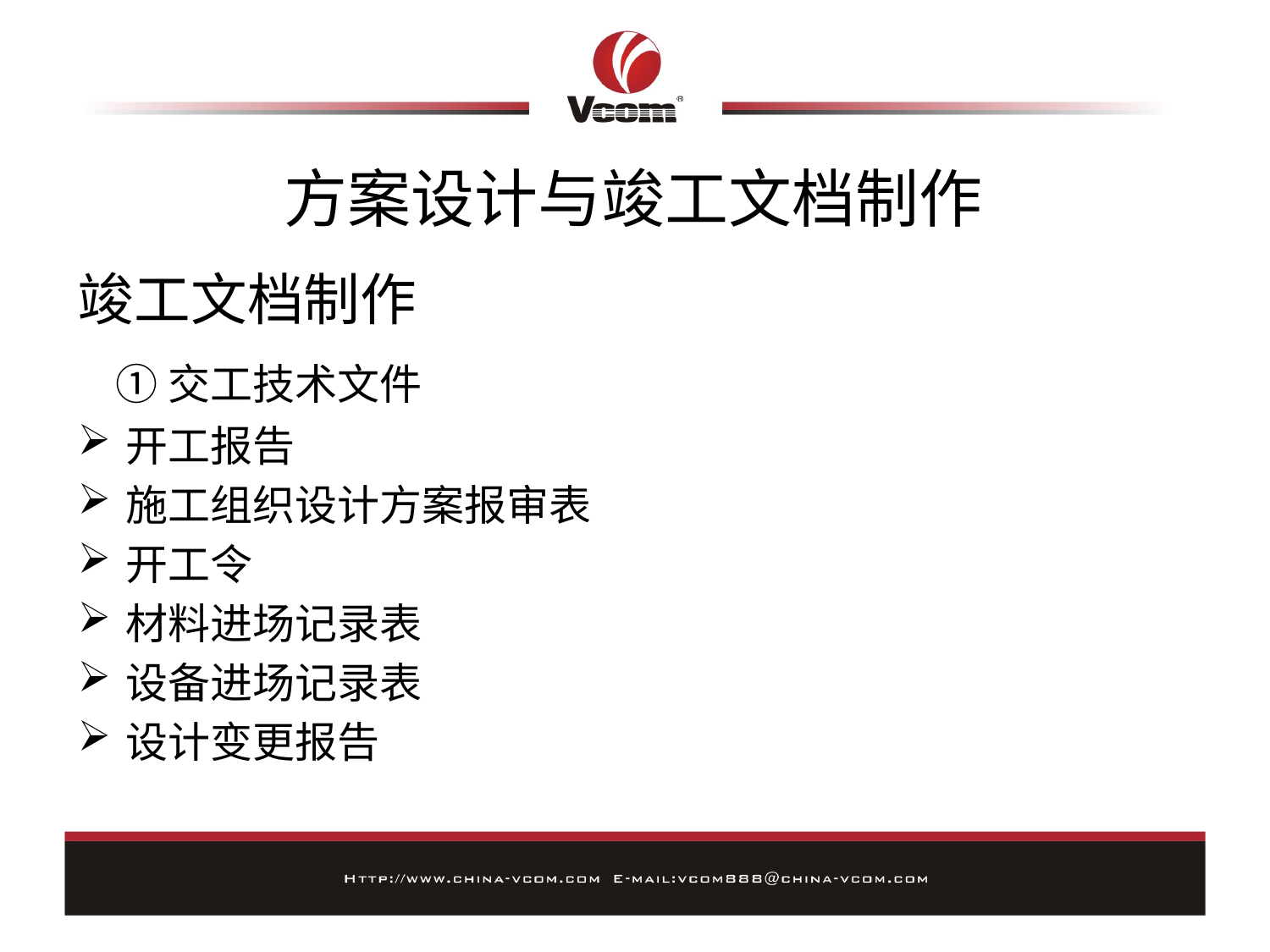

# 方案设计与竣工文档制作
竣工文档制作
   ①交工技术文件
开工报告
施工组织设计方案报审表
开工令
材料进场记录表
设备进场记录表
设计变更报告